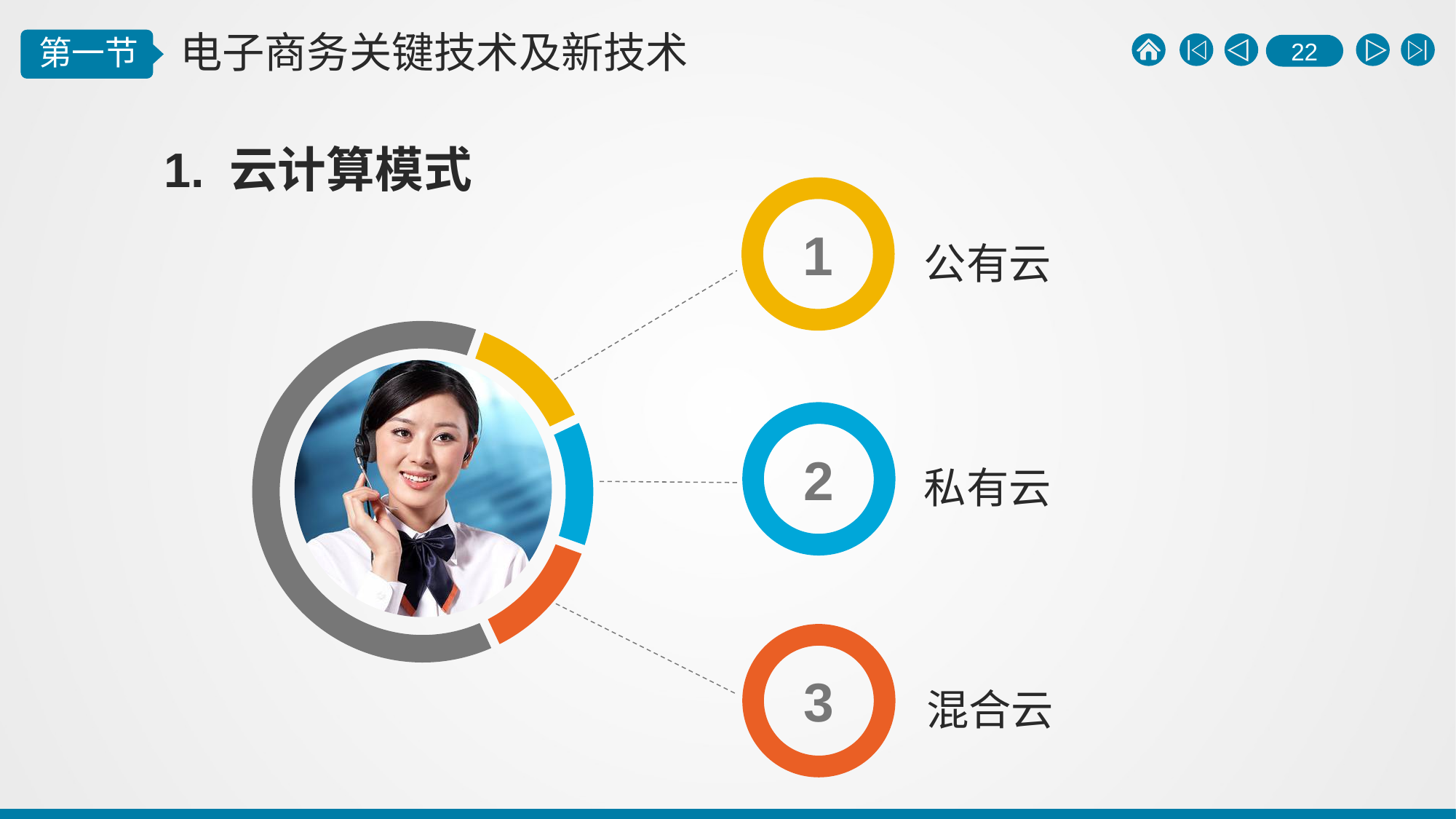

1. 云计算模式

1
公有云

2
私有云

3
混合云